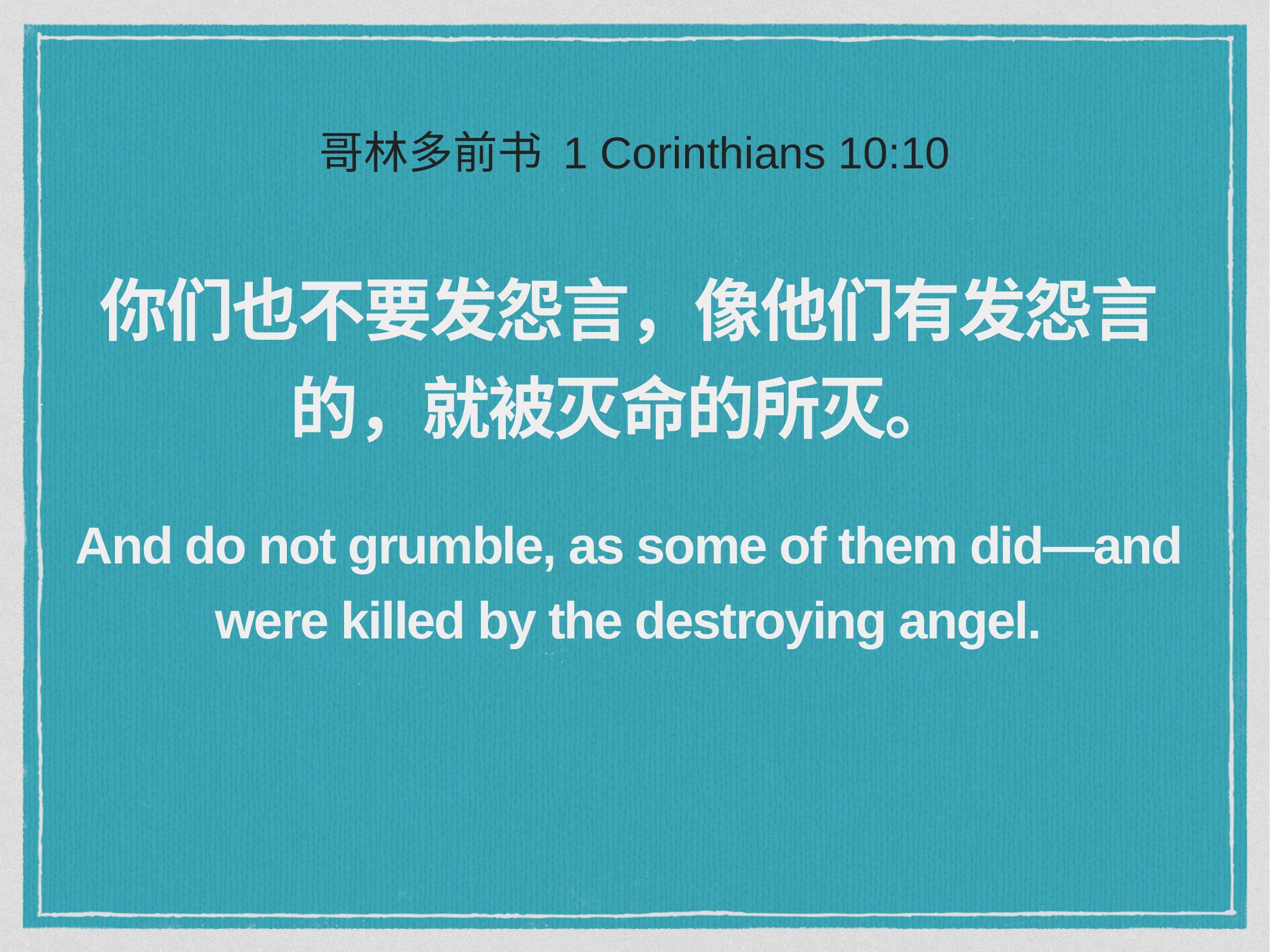

哥林多前书 1 Corinthians 10:10
你们也不要发怨言，像他们有发怨言的，就被灭命的所灭。
And do not grumble, as some of them did—and were killed by the destroying angel.